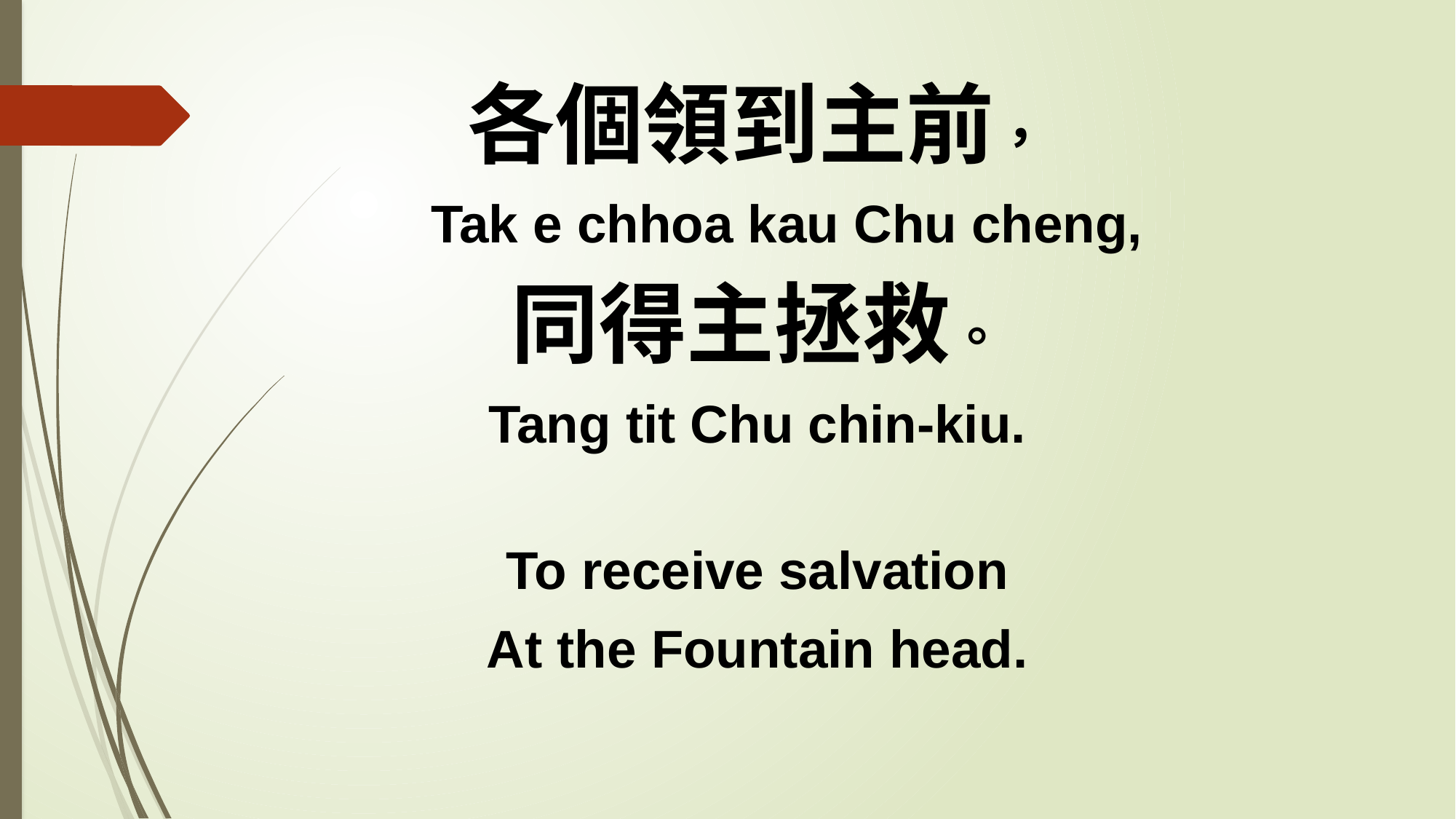

各個領到主前，
    Tak e chhoa kau Chu cheng,
同得主拯救。
Tang tit Chu chin-kiu.

To receive salvation
At the Fountain head.